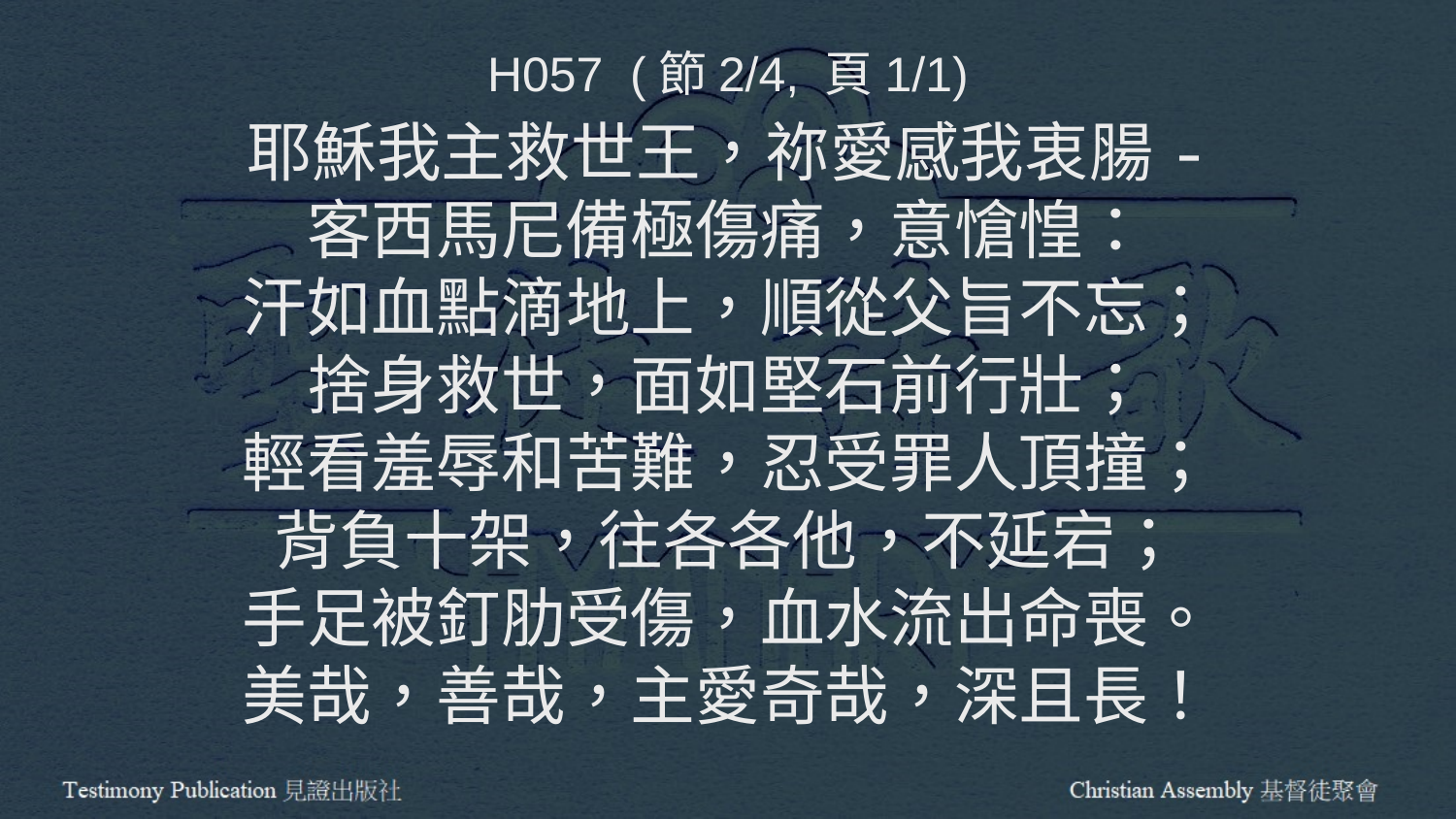

H057  (節2/4, 頁1/1)
耶穌我主救世王，祢愛感我衷腸-
客西馬尼備極傷痛，意愴惶：
汗如血點滴地上，順從父旨不忘；
捨身救世，面如堅石前行壯；
輕看羞辱和苦難，忍受罪人頂撞；
背負十架，往各各他，不延宕；
手足被釘肋受傷，血水流出命喪。
美哉，善哉，主愛奇哉，深且長！